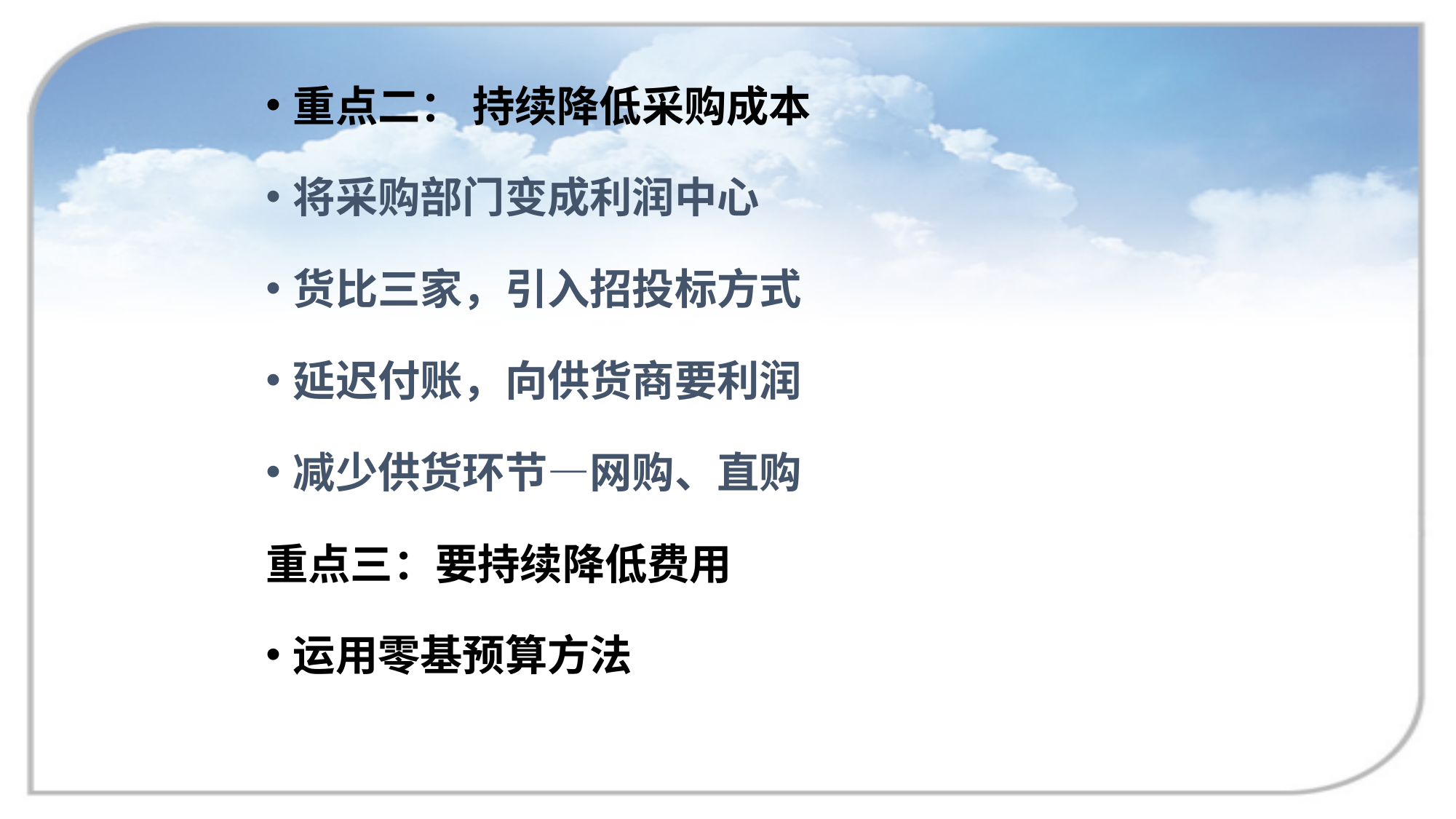

重点二： 持续降低采购成本
将采购部门变成利润中心
货比三家，引入招投标方式
延迟付账，向供货商要利润
减少供货环节—网购、直购
重点三：要持续降低费用
运用零基预算方法